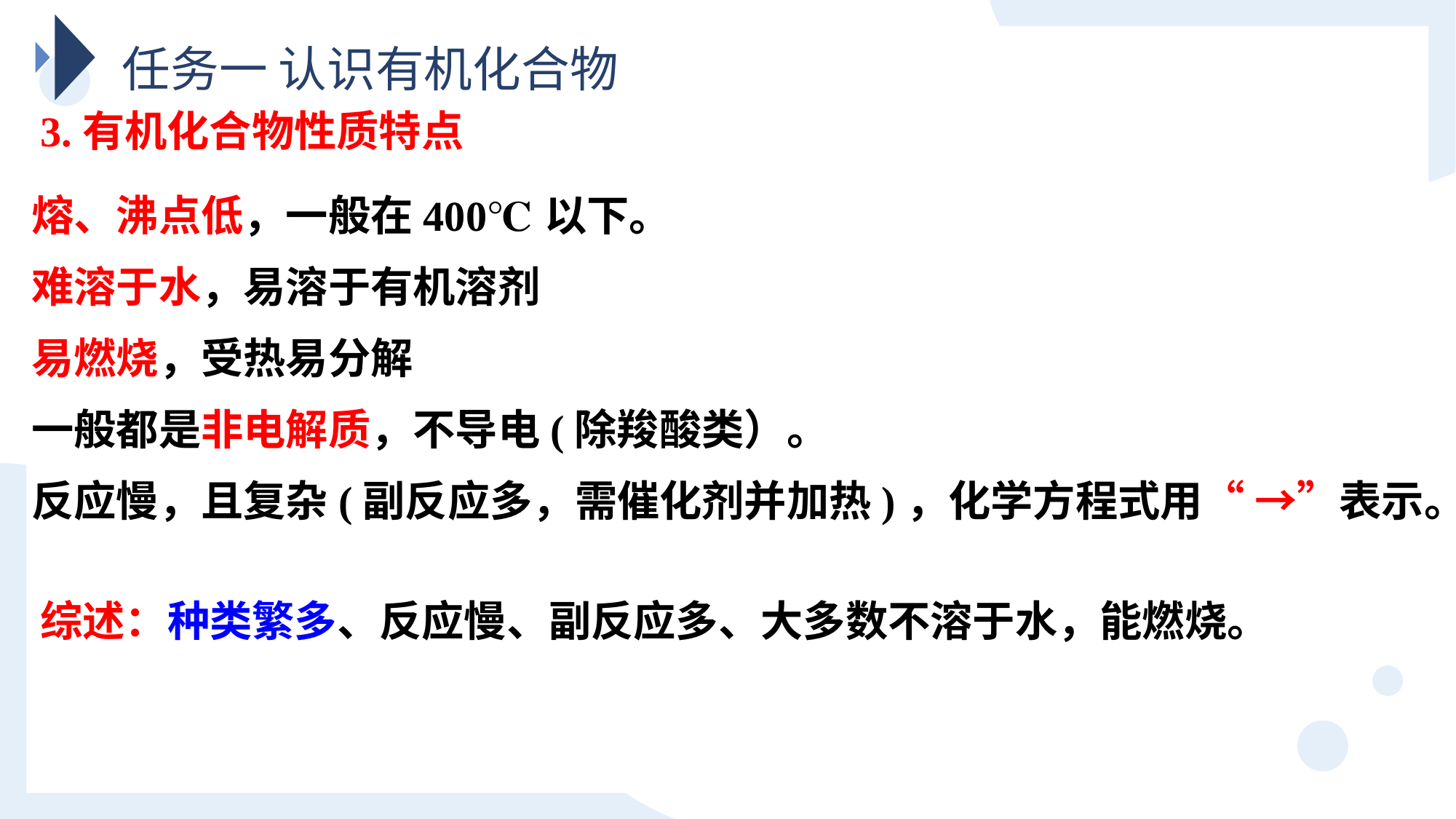

任务一 认识有机化合物

3.有机化合物性质特点
熔、沸点低，一般在400℃以下。
难溶于水，易溶于有机溶剂
易燃烧，受热易分解
一般都是非电解质，不导电(除羧酸类）。
反应慢，且复杂(副反应多，需催化剂并加热)，化学方程式用“ →”表示。

综述：种类繁多、反应慢、副反应多、大多数不溶于水，能燃烧。